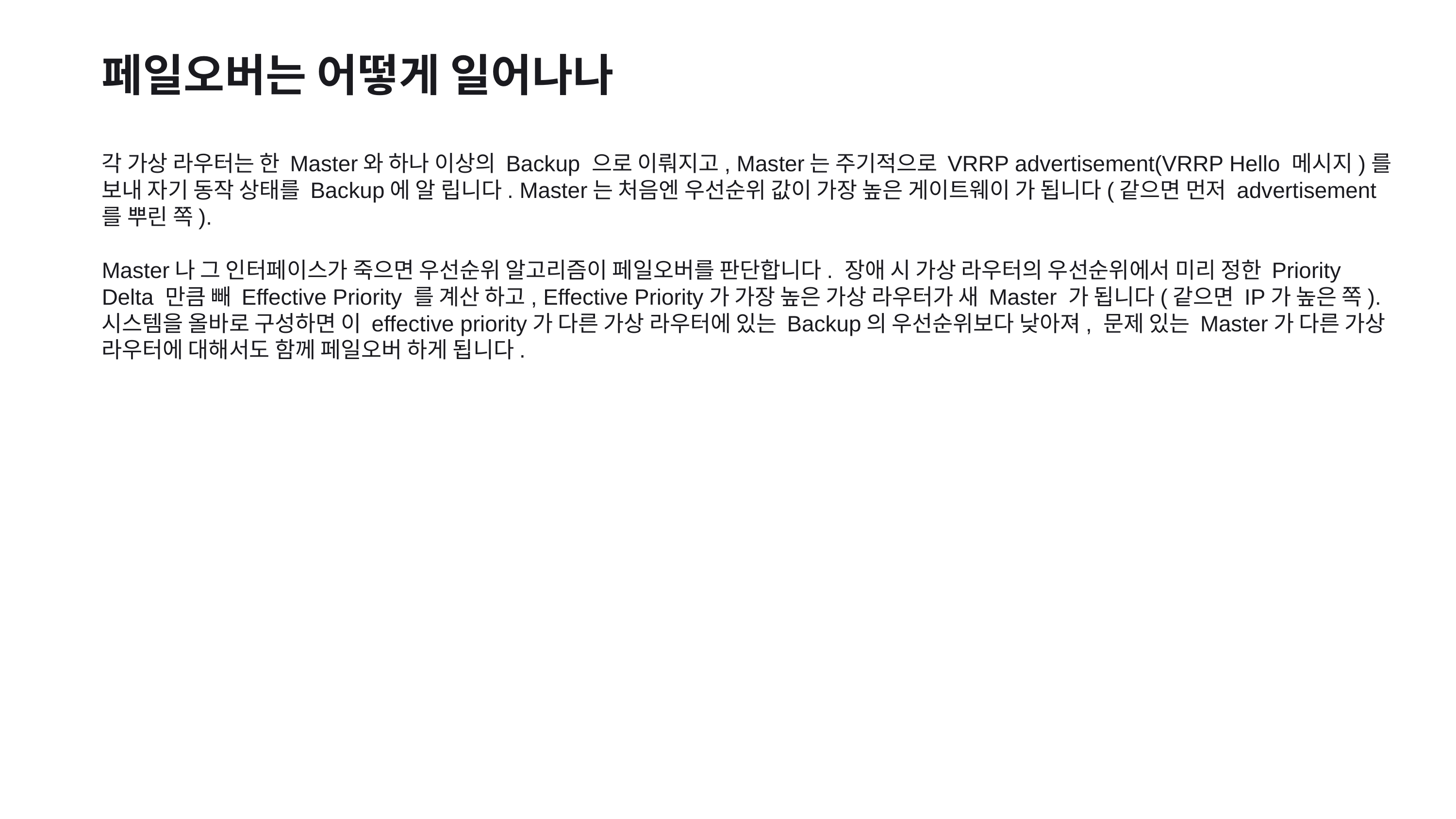

페일오버는 어떻게 일어나나
각 가상 라우터는 한 Master와 하나 이상의 Backup 으로 이뤄지고, Master는 주기적으로 VRRP advertisement(VRRP Hello 메시지)를 보내 자기 동작 상태를 Backup에 알 립니다. Master는 처음엔 우선순위 값이 가장 높은 게이트웨이 가 됩니다(같으면 먼저 advertisement를 뿌린 쪽).

Master나 그 인터페이스가 죽으면 우선순위 알고리즘이 페일오버를 판단합니다. 장애 시 가상 라우터의 우선순위에서 미리 정한 Priority Delta 만큼 빼 Effective Priority 를 계산 하고, Effective Priority가 가장 높은 가상 라우터가 새 Master 가 됩니다(같으면 IP가 높은 쪽). 시스템을 올바로 구성하면 이 effective priority가 다른 가상 라우터에 있는 Backup의 우선순위보다 낮아져, 문제 있는 Master가 다른 가상 라우터에 대해서도 함께 페일오버 하게 됩니다.